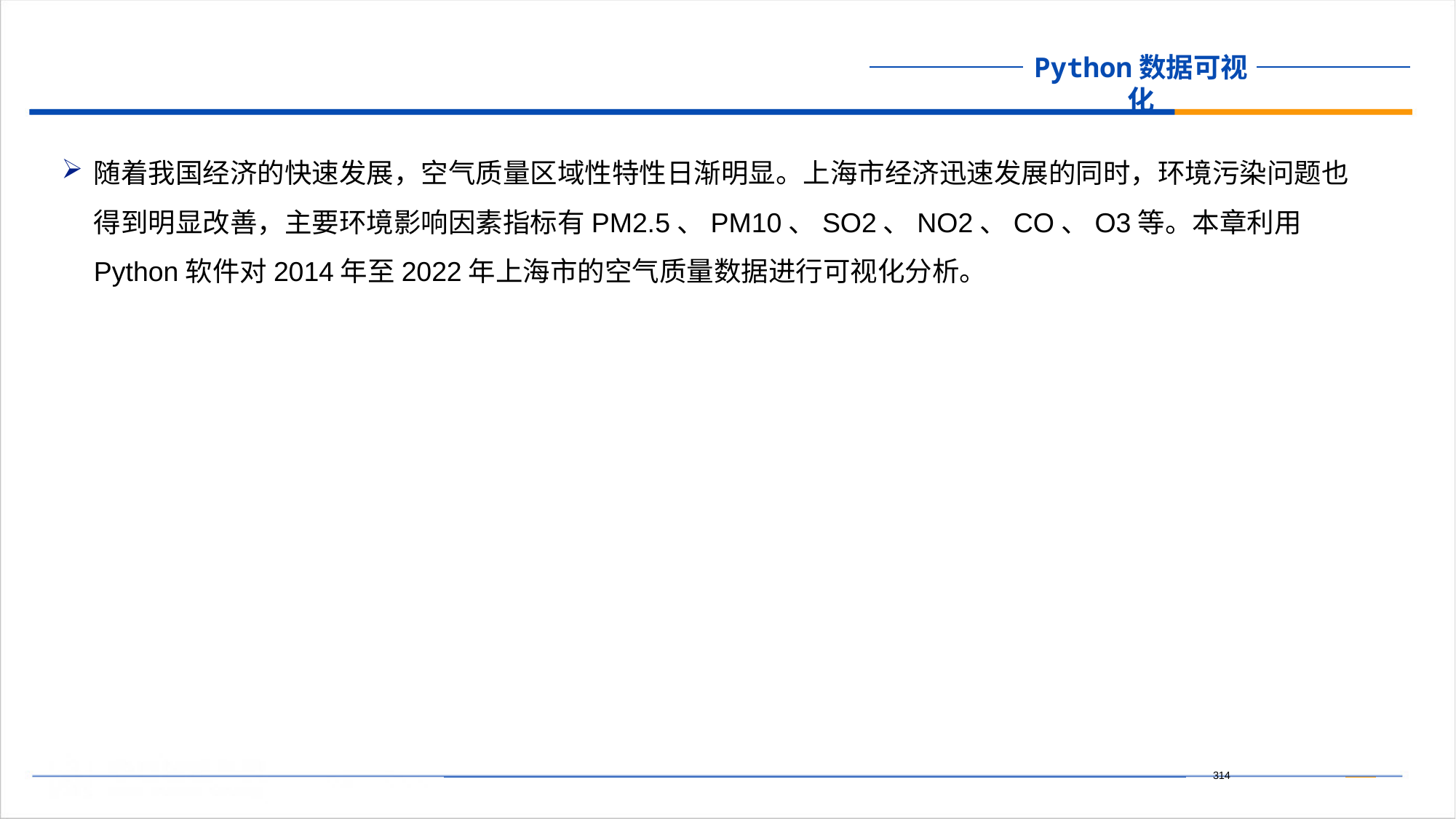

随着我国经济的快速发展，空气质量区域性特性日渐明显。上海市经济迅速发展的同时，环境污染问题也得到明显改善，主要环境影响因素指标有PM2.5、PM10、SO2、NO2、CO、O3等。本章利用Python软件对2014年至2022年上海市的空气质量数据进行可视化分析。